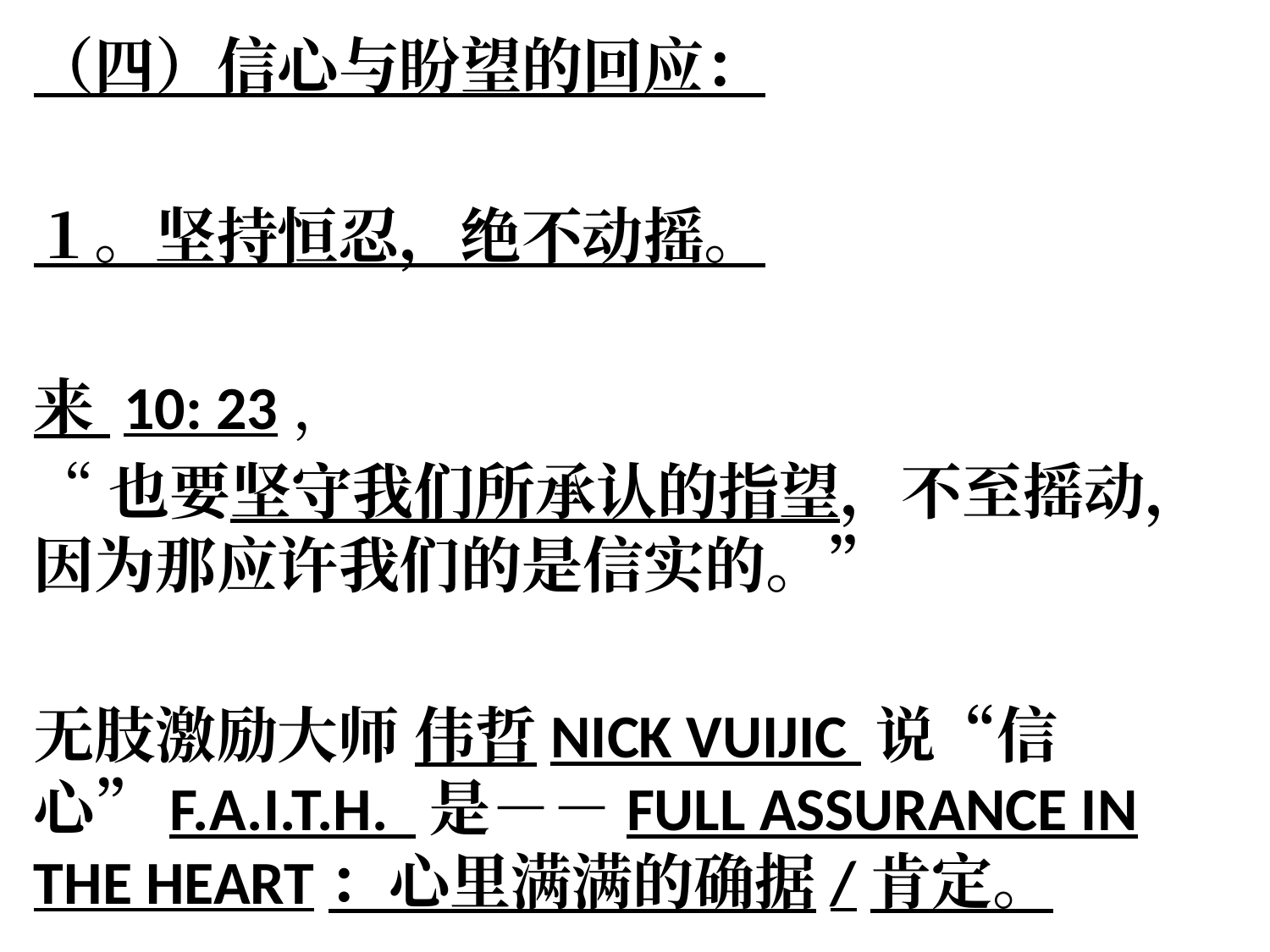

（四）信心与盼望的回应：

１。坚持恒忍，绝不动摇。

来 10: 23，
“也要坚守我们所承认的指望，不至摇动，因为那应许我们的是信实的。”

无肢激励大师 伟哲NICK VUIJIC 说“信心”F.A.I.T.H.  是－－FULL ASSURANCE IN THE HEART：心里满满的确据/肯定。